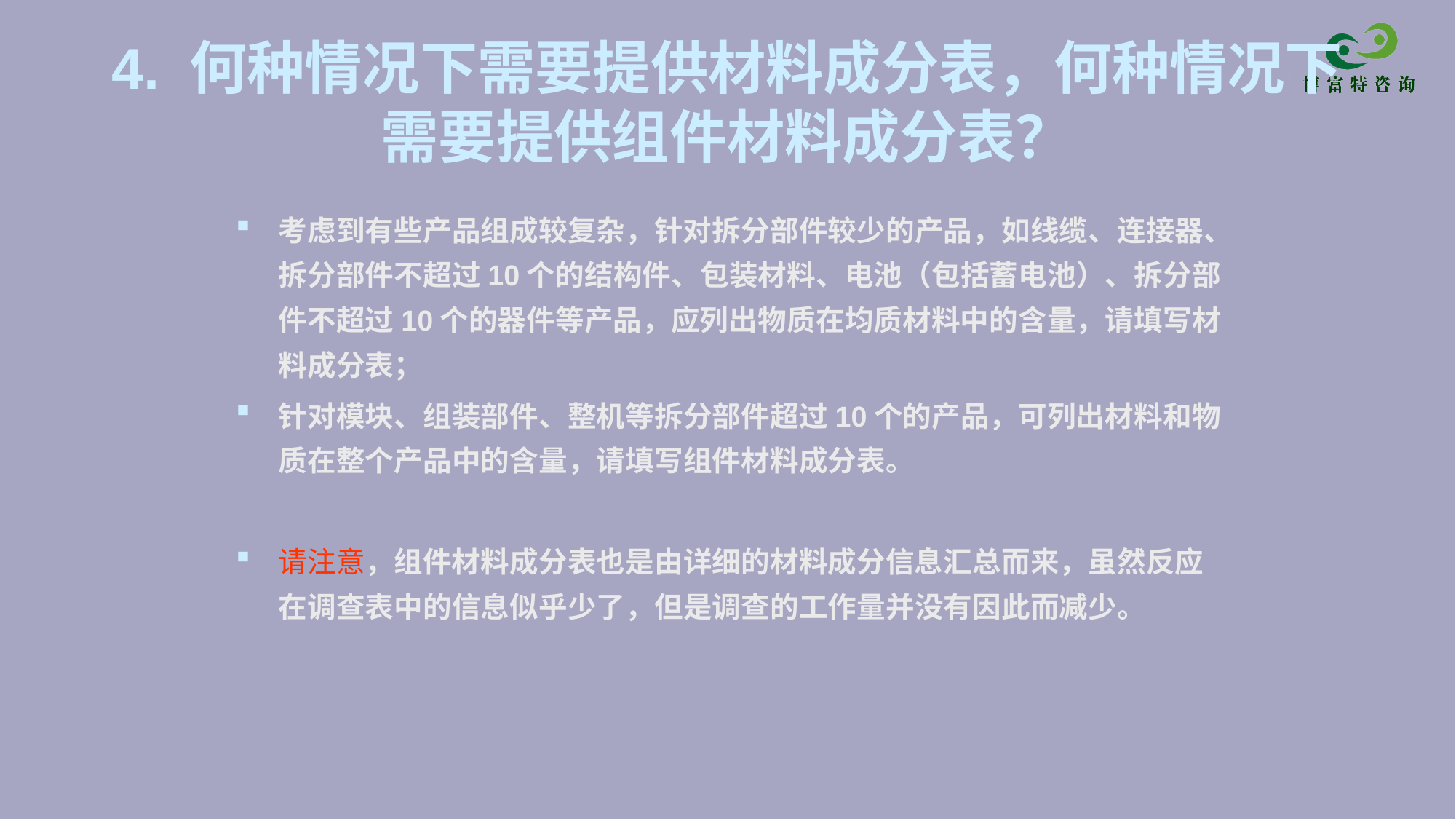

# 4. 何种情况下需要提供材料成分表，何种情况下需要提供组件材料成分表？
考虑到有些产品组成较复杂，针对拆分部件较少的产品，如线缆、连接器、拆分部件不超过10个的结构件、包装材料、电池（包括蓄电池）、拆分部件不超过10个的器件等产品，应列出物质在均质材料中的含量，请填写材料成分表；
针对模块、组装部件、整机等拆分部件超过10个的产品，可列出材料和物质在整个产品中的含量，请填写组件材料成分表。

请注意，组件材料成分表也是由详细的材料成分信息汇总而来，虽然反应在调查表中的信息似乎少了，但是调查的工作量并没有因此而减少。